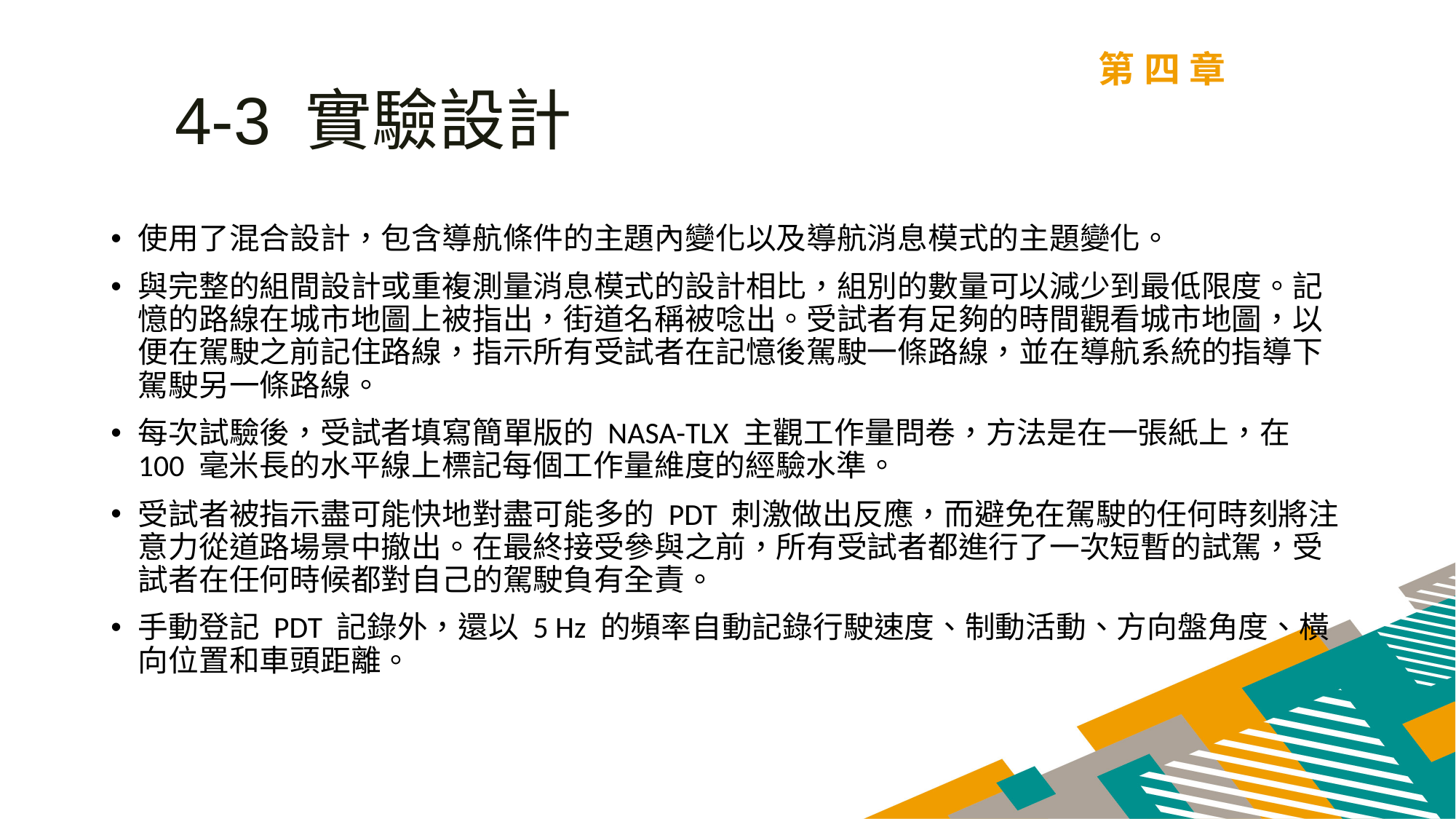

第四章
4-3 實驗設計
使用了混合設計，包含導航條件的主題內變化以及導航消息模式的主題變化。
與完整的組間設計或重複測量消息模式的設計相比，組別的數量可以減少到最低限度。記憶的路線在城市地圖上被指出，街道名稱被唸出。受試者有足夠的時間觀看城市地圖，以便在駕駛之前記住路線，指示所有受試者在記憶後駕駛一條路線，並在導航系統的指導下駕駛另一條路線。
每次試驗後，受試者填寫簡單版的 NASA-TLX 主觀工作量問卷，方法是在一張紙上，在 100 毫米長的水平線上標記每個工作量維度的經驗水準。
受試者被指示盡可能快地對盡可能多的 PDT 刺激做出反應，而避免在駕駛的任何時刻將注意力從道路場景中撤出。在最終接受參與之前，所有受試者都進行了一次短暫的試駕，受試者在任何時候都對自己的駕駛負有全責。
手動登記 PDT 記錄外，還以 5 Hz 的頻率自動記錄行駛速度、制動活動、方向盤角度、橫向位置和車頭距離。